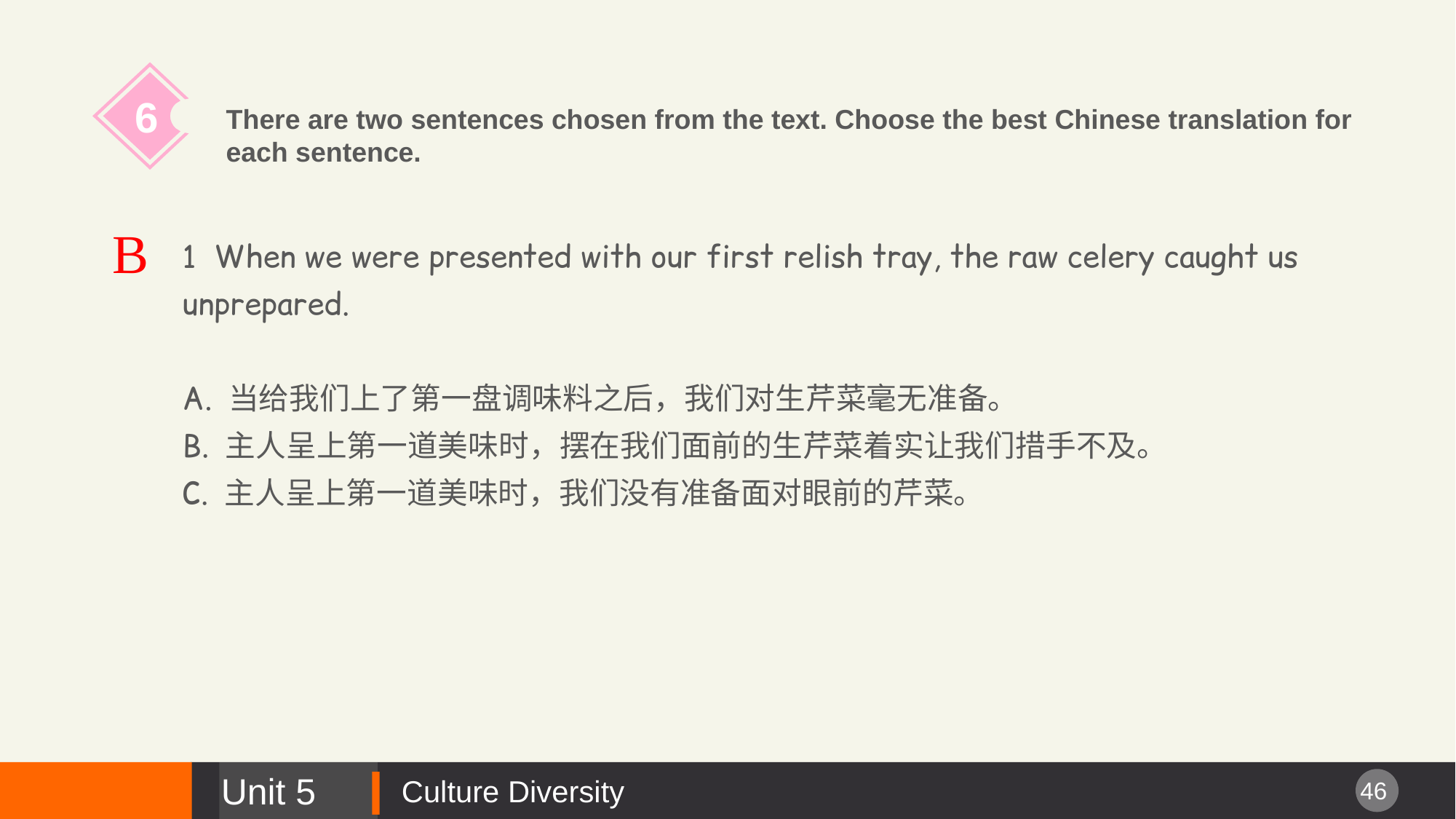

6
There are two sentences chosen from the text. Choose the best Chinese translation for
each sentence.
B
1  When we were presented with our first relish tray, the raw celery caught us unprepared.

A. 当给我们上了第一盘调味料之后，我们对生芹菜毫无准备。
B. 主人呈上第一道美味时，摆在我们面前的生芹菜着实让我们措手不及。
C. 主人呈上第一道美味时，我们没有准备面对眼前的芹菜。